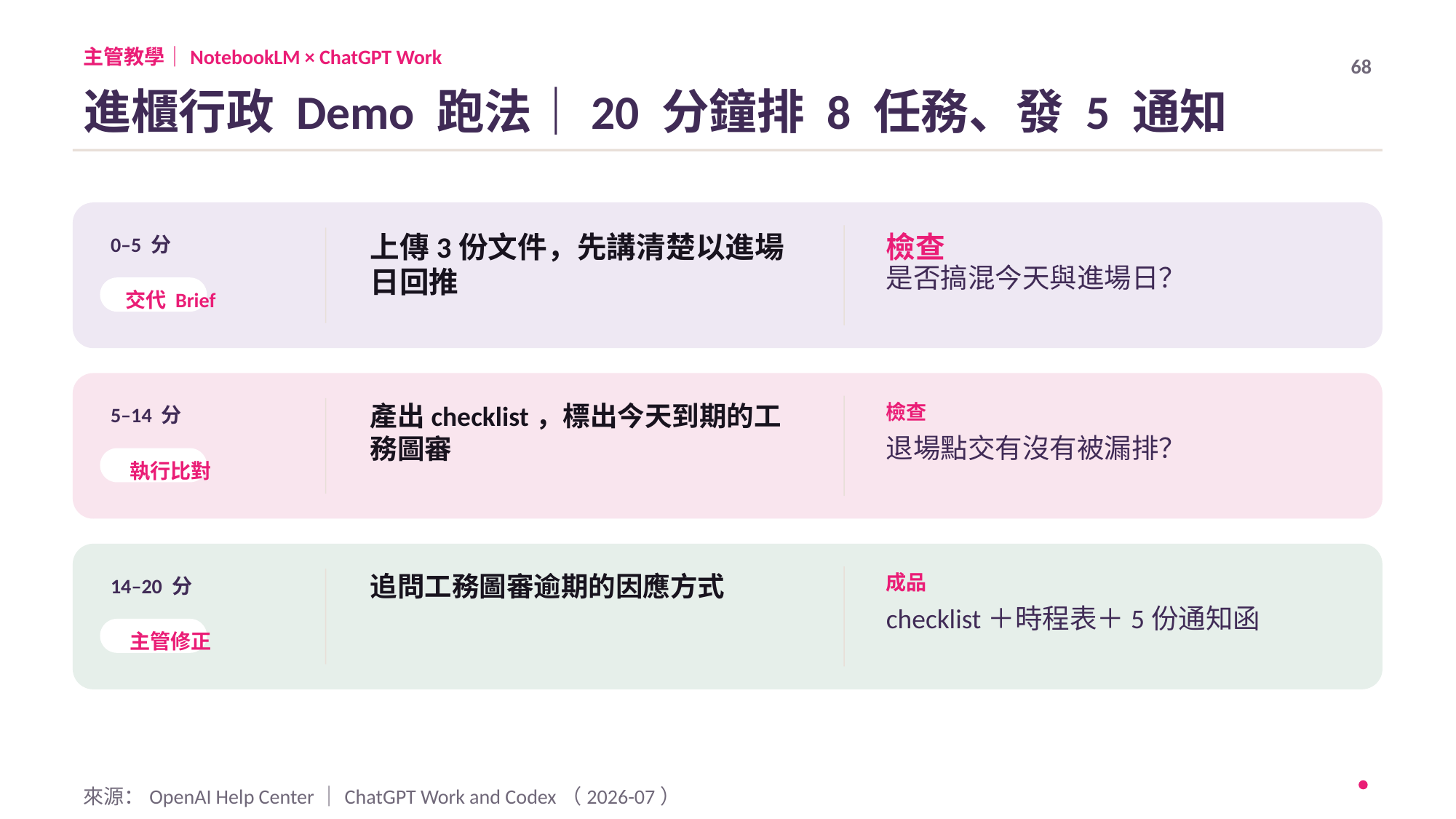

主管教學｜NotebookLM × ChatGPT Work
68
進櫃行政 Demo 跑法｜20 分鐘排 8 任務、發 5 通知

上傳3份文件，先講清楚以進場日回推
檢查

0–5 分

是否搞混今天與進場日？

交代 Brief

產出checklist，標出今天到期的工務圖審
檢查

5–14 分

退場點交有沒有被漏排？

執行比對

追問工務圖審逾期的因應方式
成品

14–20 分

checklist＋時程表＋5份通知函

主管修正
來源：OpenAI Help Center｜ChatGPT Work and Codex（2026-07）